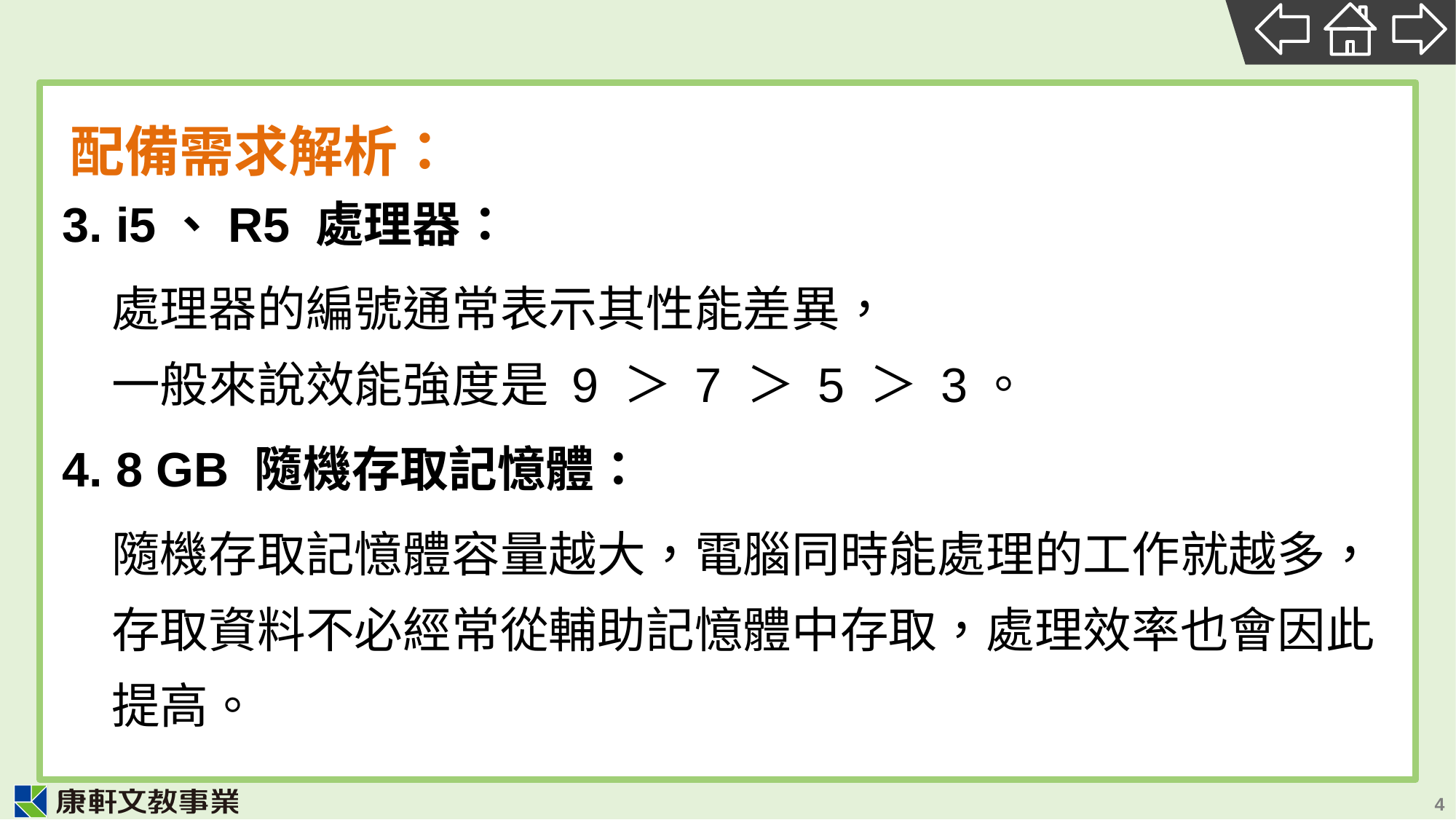

配備需求解析：
3. i5、R5 處理器：
處理器的編號通常表示其性能差異，
一般來說效能強度是 9 ＞ 7 ＞ 5 ＞ 3。
4. 8 GB 隨機存取記憶體：
隨機存取記憶體容量越大，電腦同時能處理的工作就越多，存取資料不必經常從輔助記憶體中存取，處理效率也會因此提高。
4